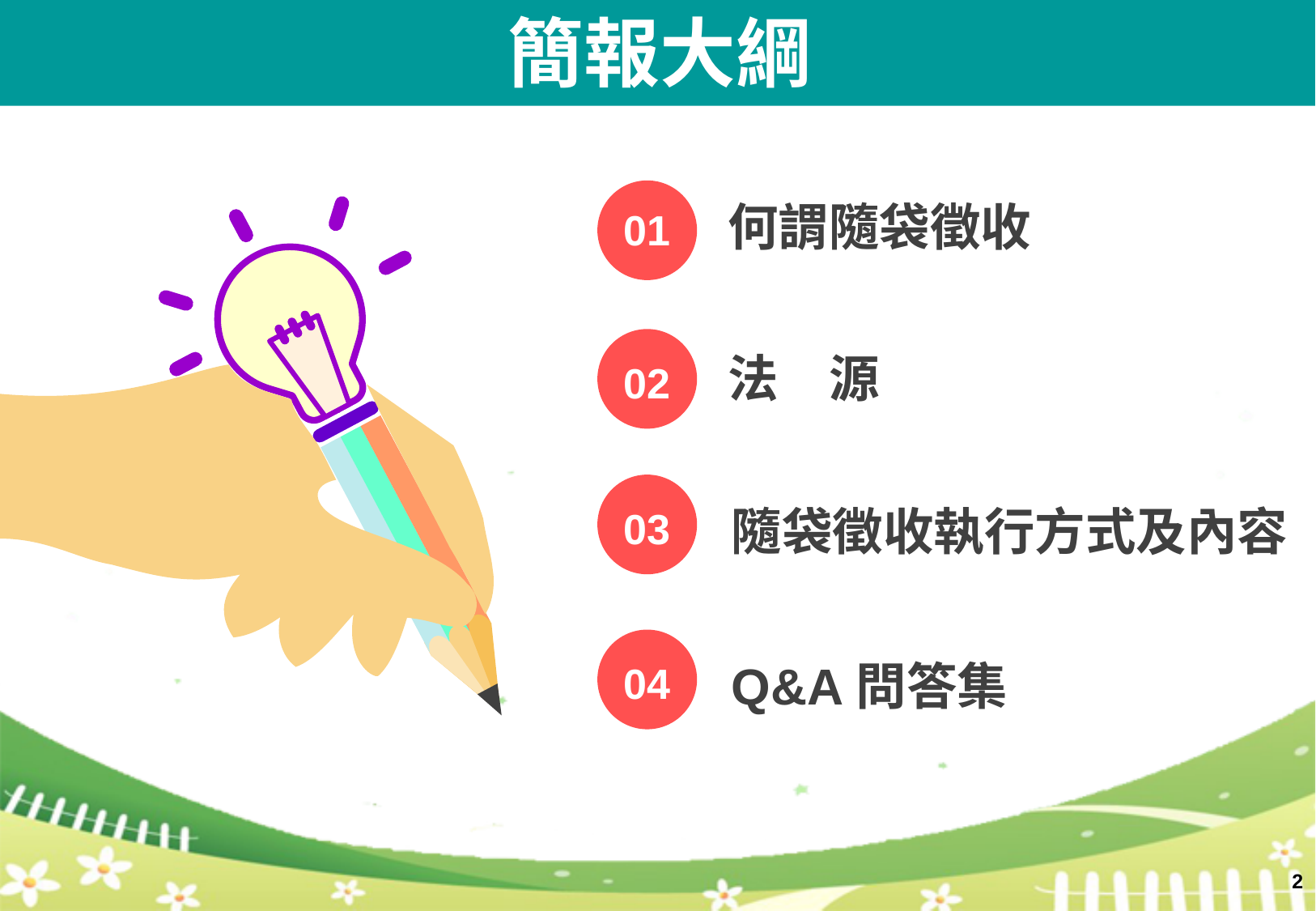

簡報大綱

何謂隨袋徵收
01

02

03
04
法　源
隨袋徵收執行方式及內容

Q&A問答集
04